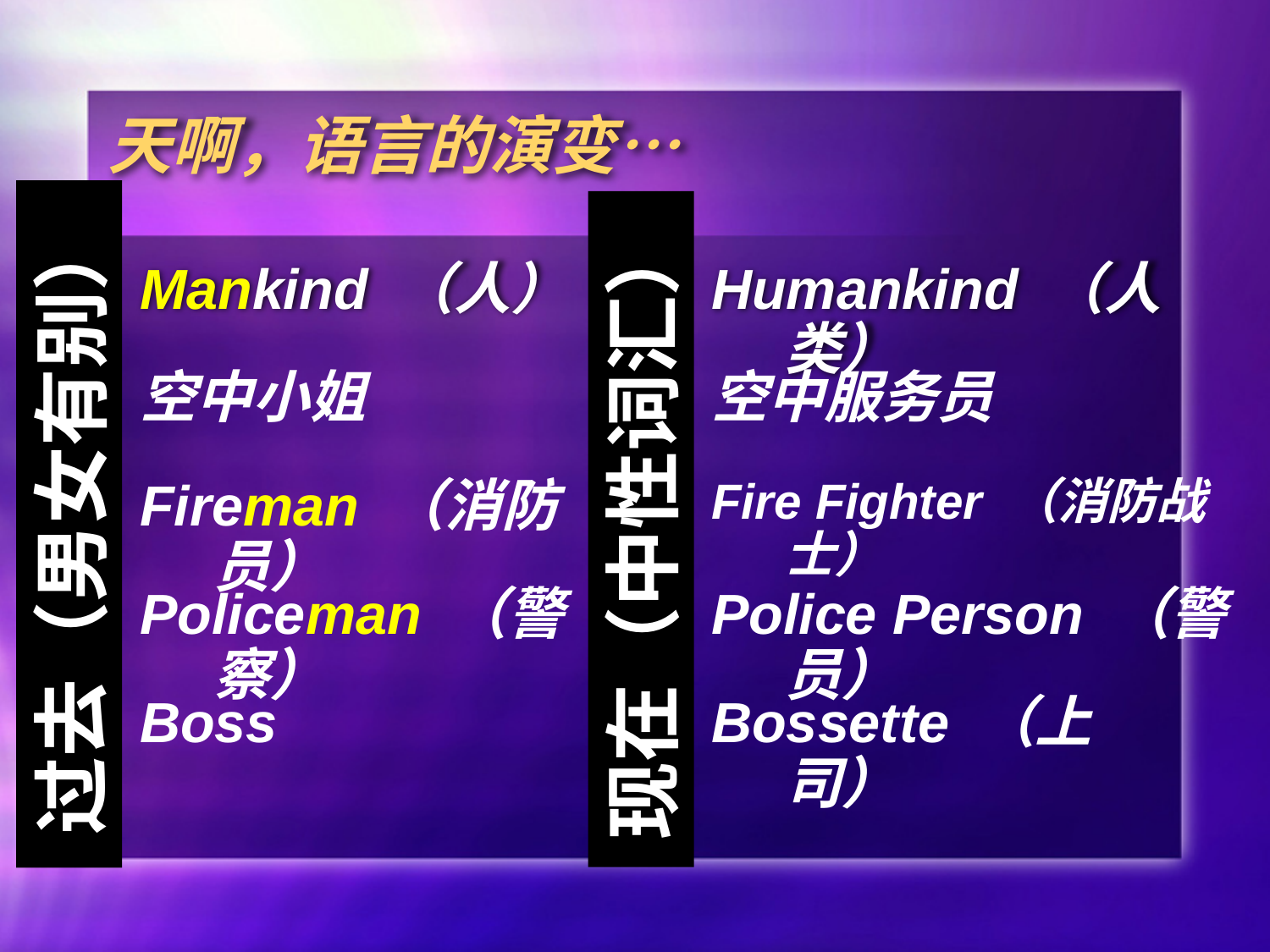

# 天啊，语言的演变…
Mankind （人）
Humankind （人类）
空中小姐
空中服务员
过去（男女有别）
Fireman （消防员）
Fire Fighter （消防战士）
现在（中性词汇）
Policeman （警察）
Police Person （警员）
Boss
Bossette （上司）